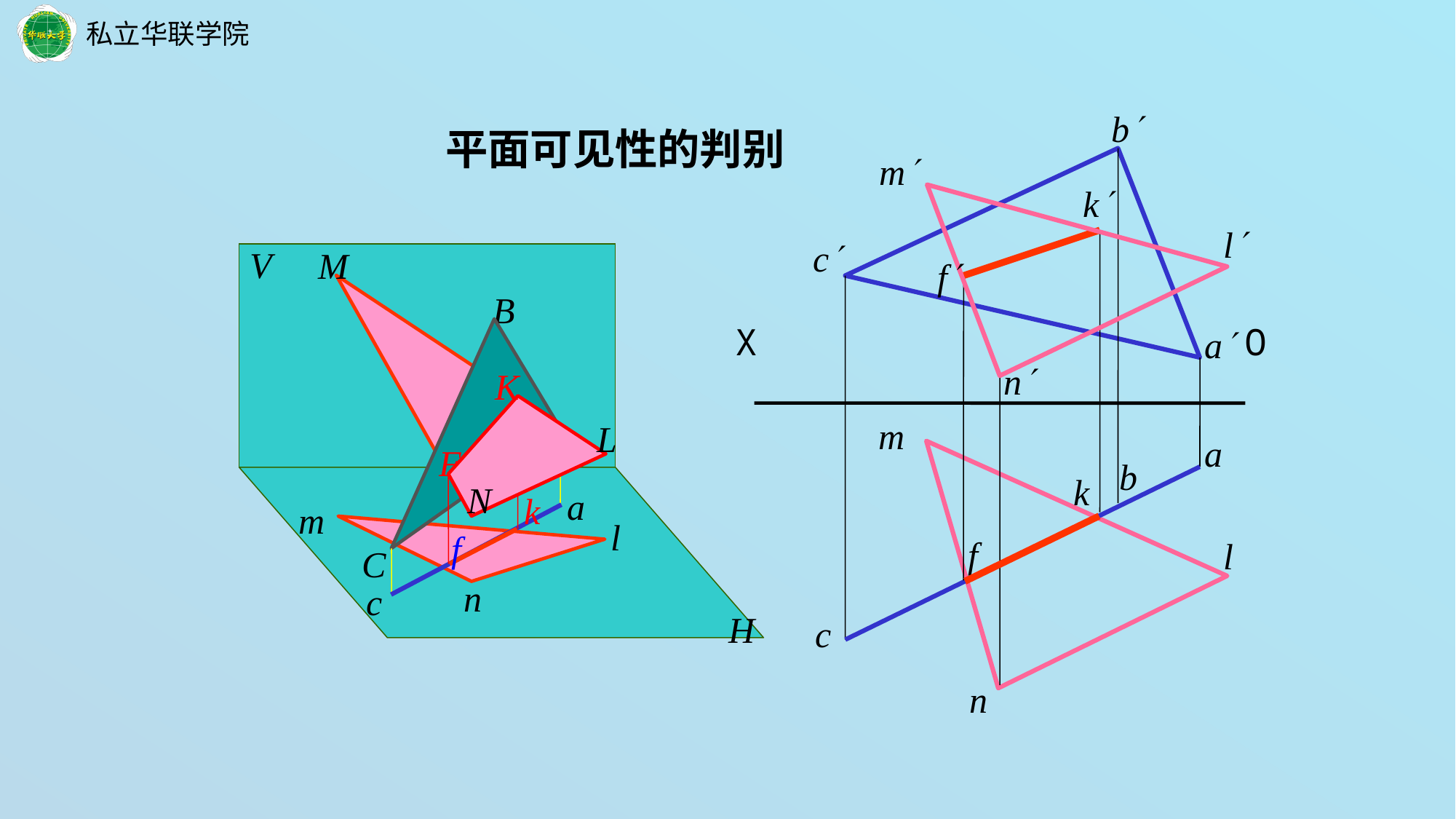

b′
m′

k′
f′

l′
c′

a′
n′

m
a

b
k

f
l
c
n
  平面可见性的判别
V
M

B

K

L

F
N

a
k
m

l

f

C

n
c

H
X
O